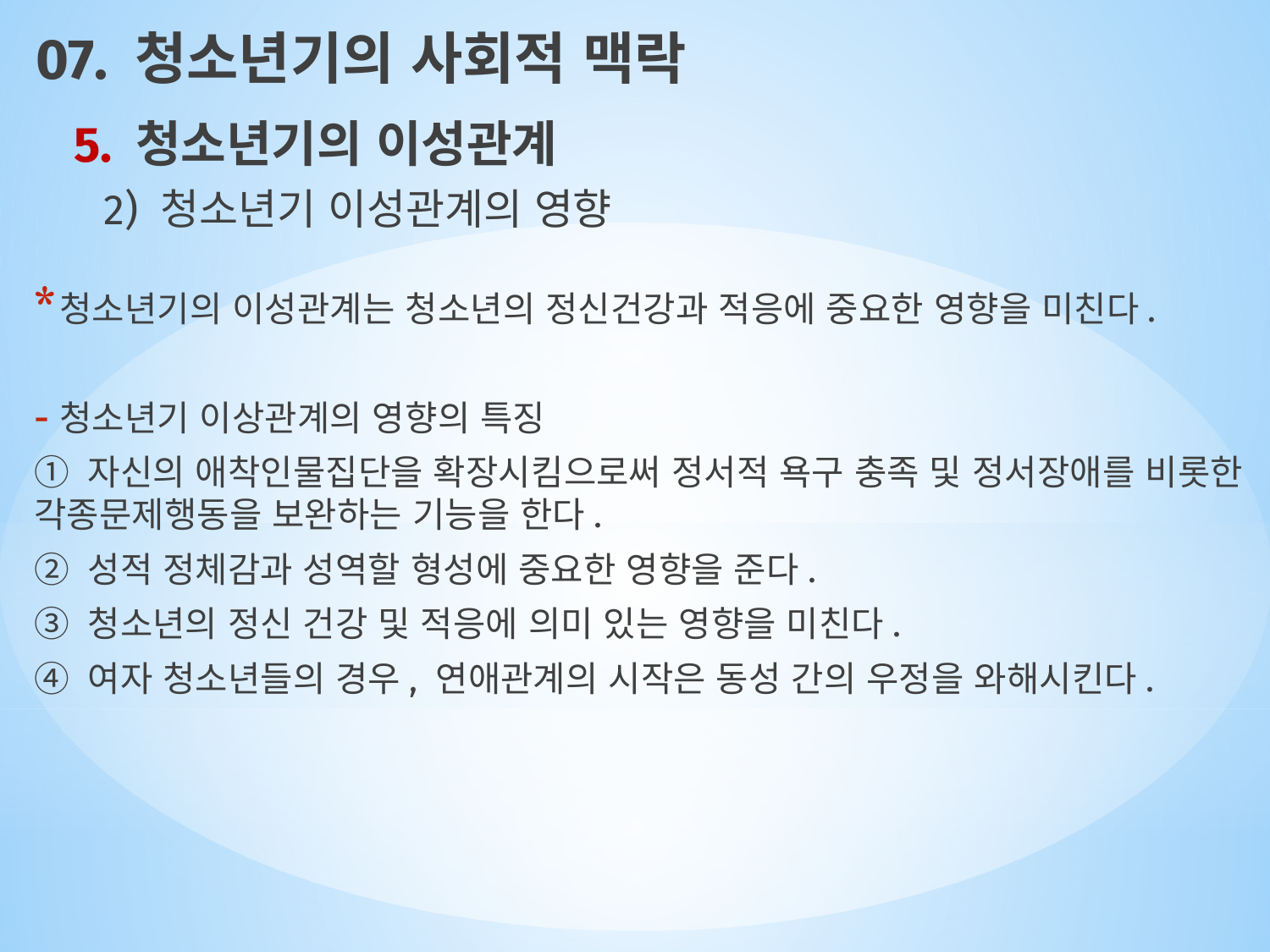

07. 청소년기의 사회적 맥락
5. 청소년기의 이성관계
2) 청소년기 이성관계의 영향
청소년기의 이성관계는 청소년의 정신건강과 적응에 중요한 영향을 미친다.

청소년기 이상관계의 영향의 특징
① 자신의 애착인물집단을 확장시킴으로써 정서적 욕구 충족 및 정서장애를 비롯한 각종문제행동을 보완하는 기능을 한다.
② 성적 정체감과 성역할 형성에 중요한 영향을 준다.
③ 청소년의 정신 건강 및 적응에 의미 있는 영향을 미친다.
④ 여자 청소년들의 경우, 연애관계의 시작은 동성 간의 우정을 와해시킨다.